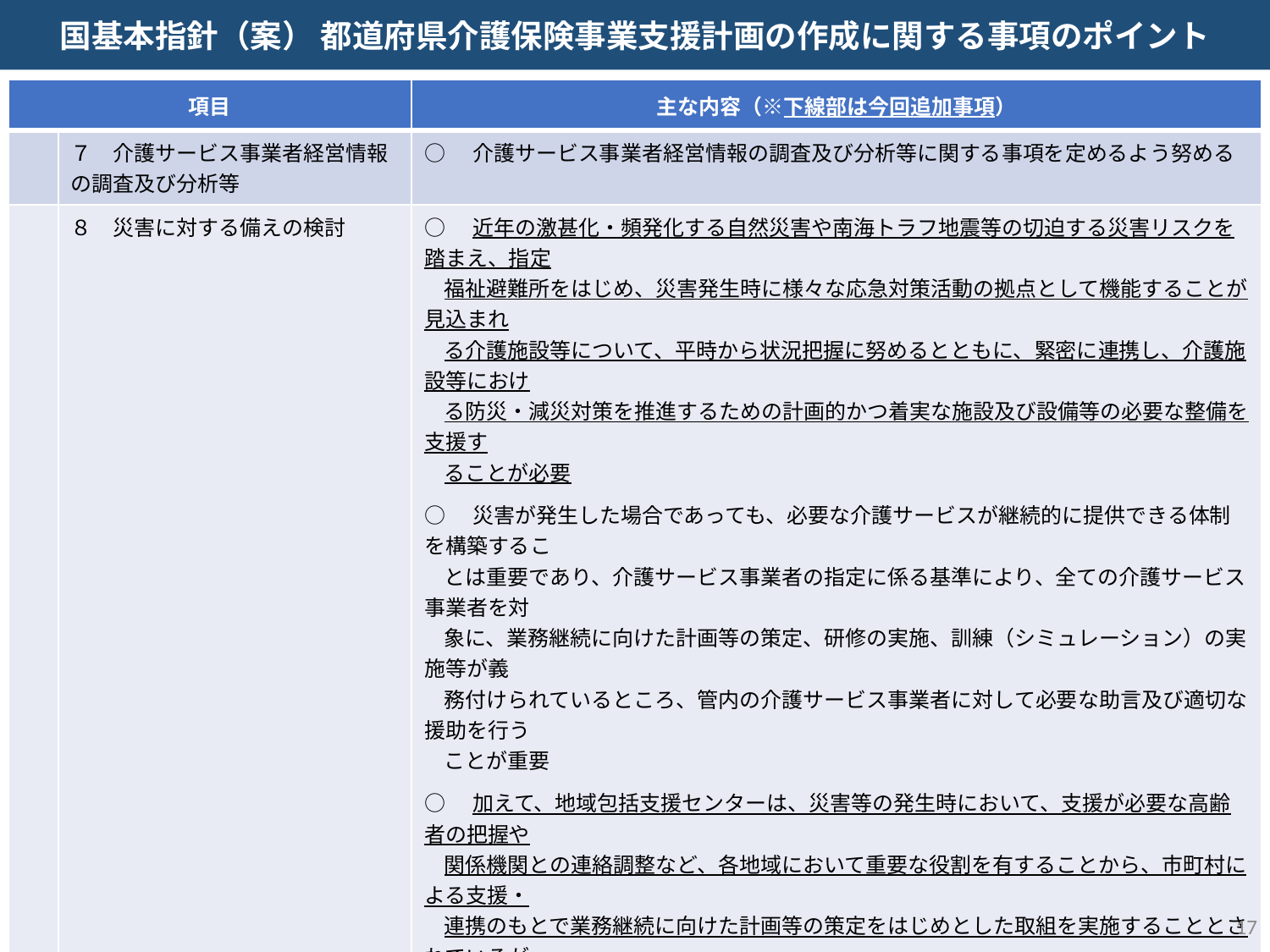

国基本指針（案） 都道府県介護保険事業支援計画の作成に関する事項のポイント
| 項目 |  | 主な内容（※下線部は今回追加事項） |
| --- | --- | --- |
|  | ７　介護サービス事業者経営情報の調査及び分析等 | ○　介護サービス事業者経営情報の調査及び分析等に関する事項を定めるよう努める |
|  | ８　災害に対する備えの検討 | ○　近年の激甚化・頻発化する自然災害や南海トラフ地震等の切迫する災害リスクを踏まえ、指定 福祉避難所をはじめ、災害発生時に様々な応急対策活動の拠点として機能することが見込まれ る介護施設等について、平時から状況把握に努めるとともに、緊密に連携し、介護施設等におけ る防災・減災対策を推進するための計画的かつ着実な施設及び設備等の必要な整備を支援す ることが必要 ○　災害が発生した場合であっても、必要な介護サービスが継続的に提供できる体制を構築するこ とは重要であり、介護サービス事業者の指定に係る基準により、全ての介護サービス事業者を対 象に、業務継続に向けた計画等の策定、研修の実施、訓練（シミュレーション）の実施等が義 務付けられているところ、管内の介護サービス事業者に対して必要な助言及び適切な援助を行う ことが重要 ○　加えて、地域包括支援センターは、災害等の発生時において、支援が必要な高齢者の把握や 関係機関との連絡調整など、各地域において重要な役割を有することから、市町村による支援・ 連携のもとで業務継続に向けた計画等の策定をはじめとした取組を実施することとされているが、 災害に備えた体制整備にあたっては、地域包括支援センターの担当圏域や市町村内にとどまらな い広域的な連携・協働も重要であることから、都道府県による平時からの支援やネットワークづくり （広域的な研修や訓練の実施、自治体間の連絡会の開催等）も望まれる |
|  | ９　感染症に対する備えの検討 | ○　感染症が発生した場合であっても、必要な介護サービスが継続的に提供できる体制を構築する ことは重要であり、介護サービス事業者の指定に係る基準により、全ての介護サービス事業者を対 象に、業務継続に向けた計画等の策定、研修の実施、訓練（シミュレーション）の実施等が義 務付けられているところ、管内の介護サービス事業者に対して必要な助言及び適切な援助を行う ことが重要 ○　加えて、地域包括支援センターは、感染症の発生時において、支援が必要な高齢者の把握や 関係機関との連絡調整など、各地域において重要な役割を有することから、市町村による支援・ 連携のもとで業務継続に向けた計画等の策定をはじめとした取組を実施することとされているが、 感染症対応に係る体制整備にあたっては、地域包括支援センターの担当圏域や市町村内にとど まらない広域的な連携・協働も重要であることから、都道府県による平時からの支援やネットワーク づくり（広域的な研修や訓練の実施、自治体間の連絡会の開催等）も望まれる |
17